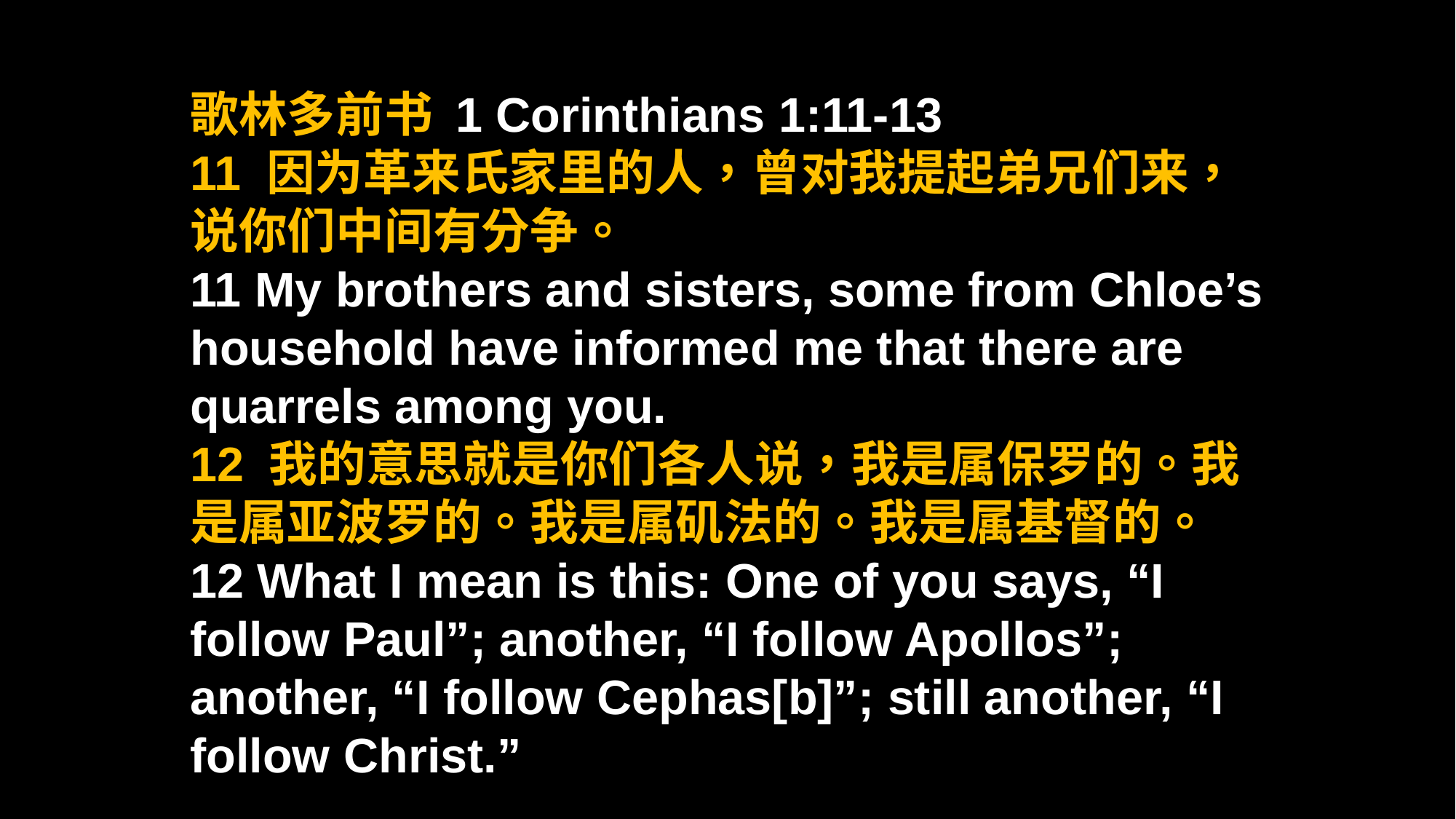

歌林多前书 1 Corinthians 1:11-13
11 因为革来氏家里的人，曾对我提起弟兄们来，说你们中间有分争。
11 My brothers and sisters, some from Chloe’s household have informed me that there are quarrels among you.
12 我的意思就是你们各人说，我是属保罗的。我是属亚波罗的。我是属矶法的。我是属基督的。
12 What I mean is this: One of you says, “I follow Paul”; another, “I follow Apollos”; another, “I follow Cephas[b]”; still another, “I follow Christ.”